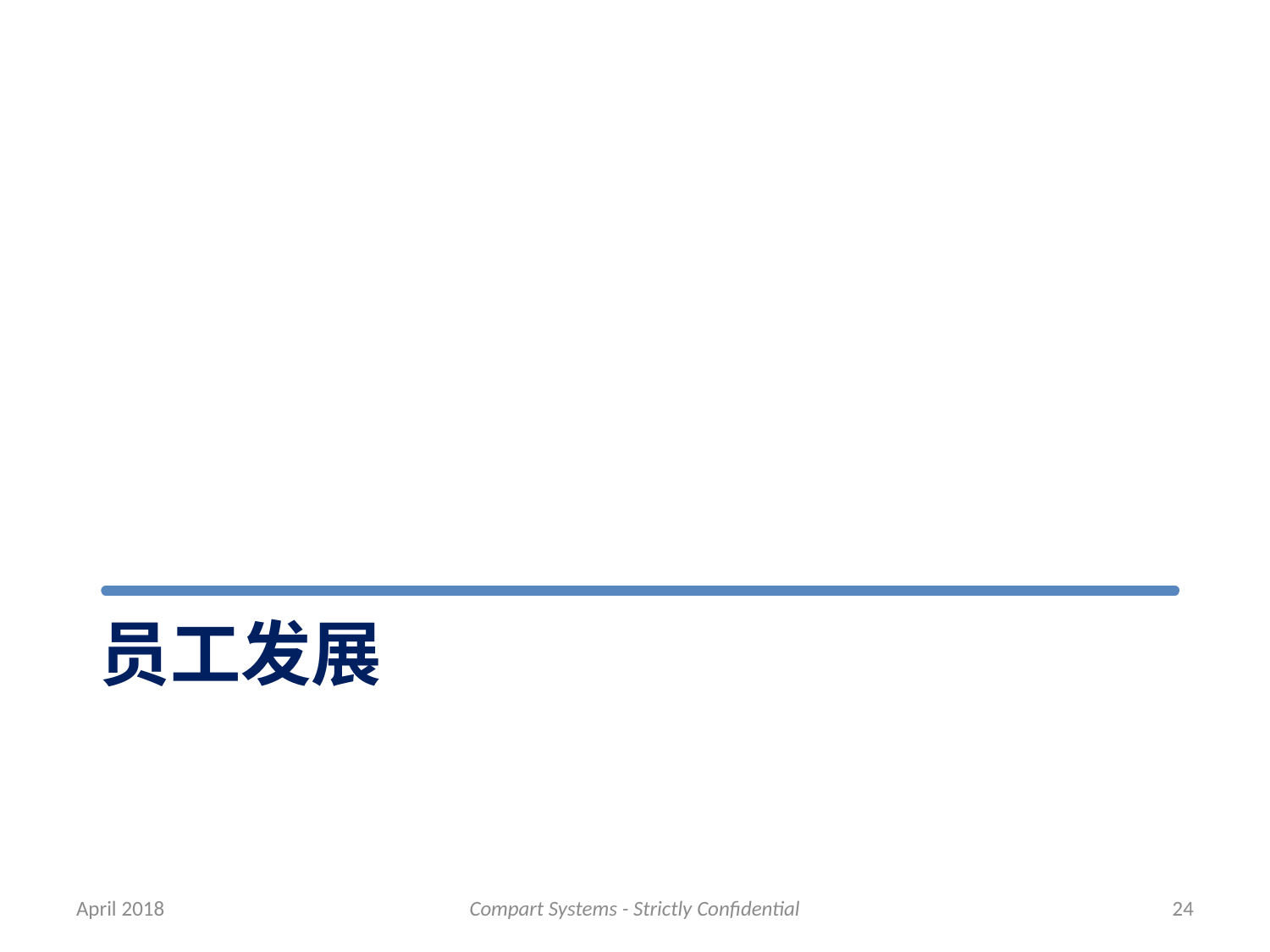

# 员工发展
April 2018
Compart Systems - Strictly Confidential
24